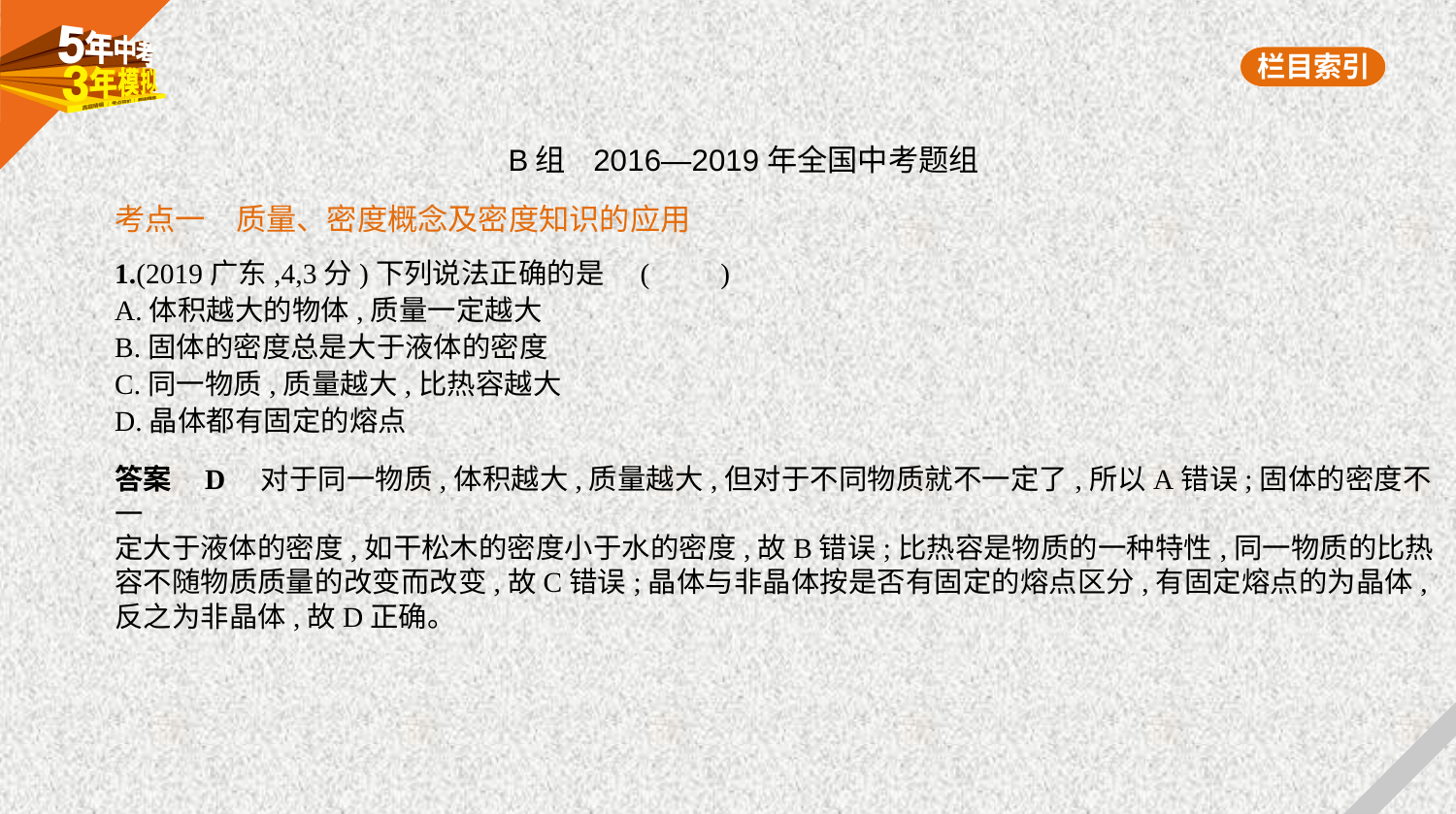

B组   2016—2019年全国中考题组
考点一　质量、密度概念及密度知识的应用
1.(2019广东,4,3分)下列说法正确的是 (　　)
A.体积越大的物体,质量一定越大
B.固体的密度总是大于液体的密度
C.同一物质,质量越大,比热容越大
D.晶体都有固定的熔点
答案    D　对于同一物质,体积越大,质量越大,但对于不同物质就不一定了,所以A错误;固体的密度不一
定大于液体的密度,如干松木的密度小于水的密度,故B错误;比热容是物质的一种特性,同一物质的比热
容不随物质质量的改变而改变,故C错误;晶体与非晶体按是否有固定的熔点区分,有固定熔点的为晶体,
反之为非晶体,故D正确。